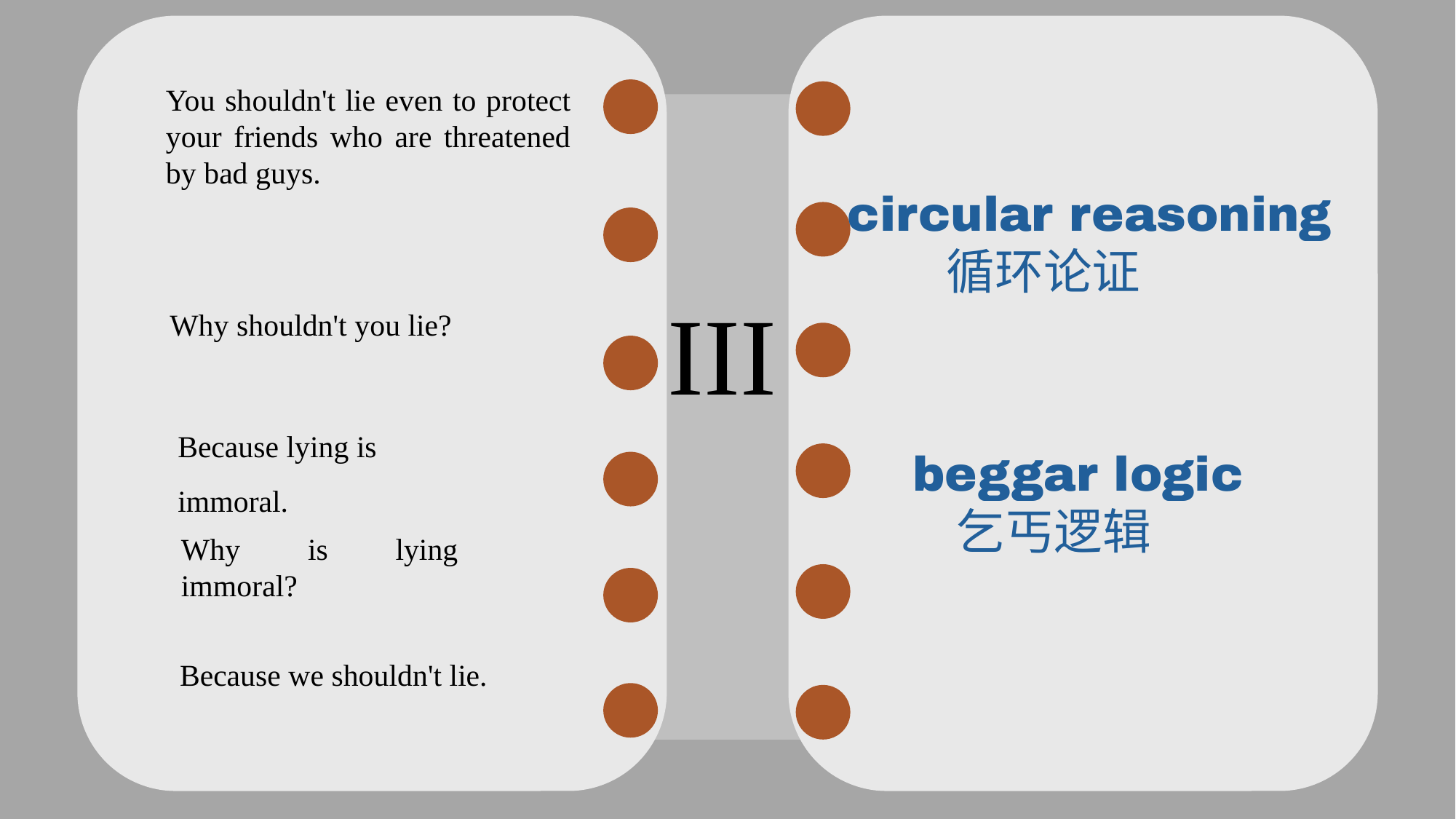

You shouldn't lie even to protect your friends who are threatened by bad guys.
Why shouldn't you lie?
Because lying is immoral.
Why is lying immoral?
 Because we shouldn't lie.

III

circular reasoning
   循环论证
beggar logic
   乞丐逻辑